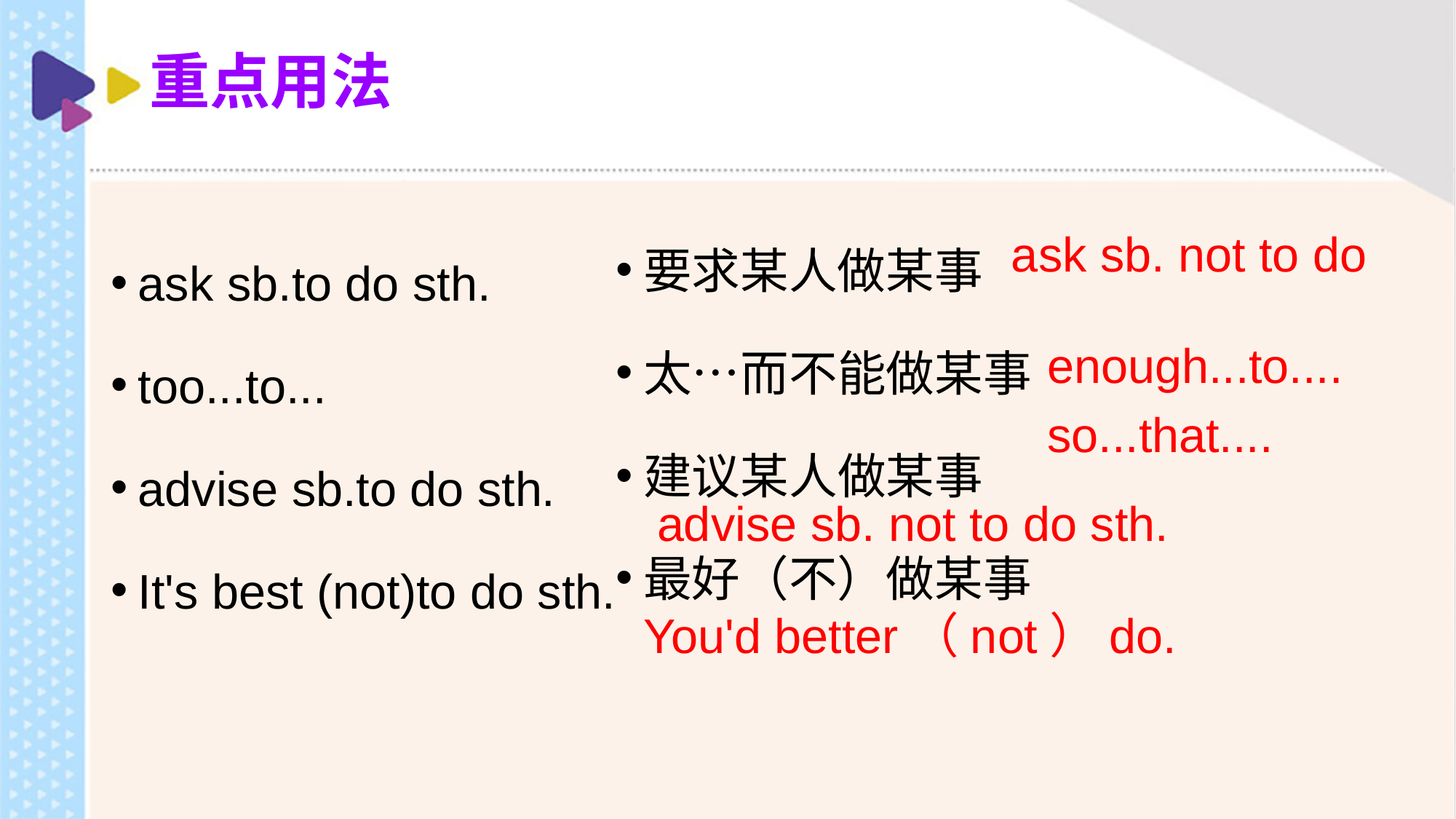

# 重点用法
要求某人做某事
太…而不能做某事
建议某人做某事
最好（不）做某事
ask sb.to do sth.
too...to...
advise sb.to do sth.
It's best (not)to do sth.
ask sb. not to do
enough...to....
so...that....
advise sb. not to do sth.
You'd better（not）do.